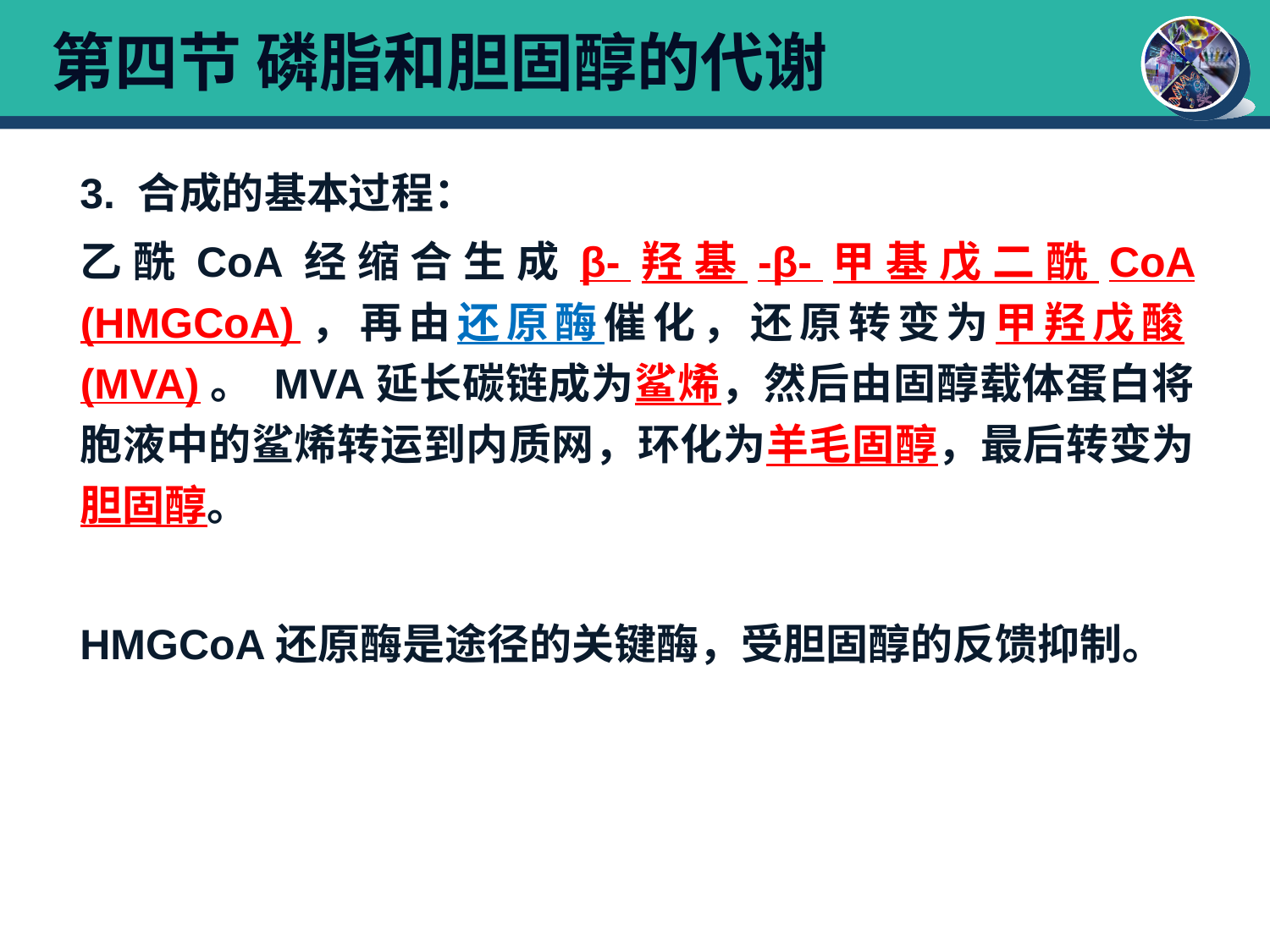

# 第四节 磷脂和胆固醇的代谢
3. 合成的基本过程：
乙酰CoA经缩合生成β-羟基-β-甲基戊二酰CoA (HMGCoA)，再由还原酶催化，还原转变为甲羟戊酸(MVA)。 MVA延长碳链成为鲨烯，然后由固醇载体蛋白将胞液中的鲨烯转运到内质网，环化为羊毛固醇，最后转变为胆固醇。

HMGCoA还原酶是途径的关键酶，受胆固醇的反馈抑制。